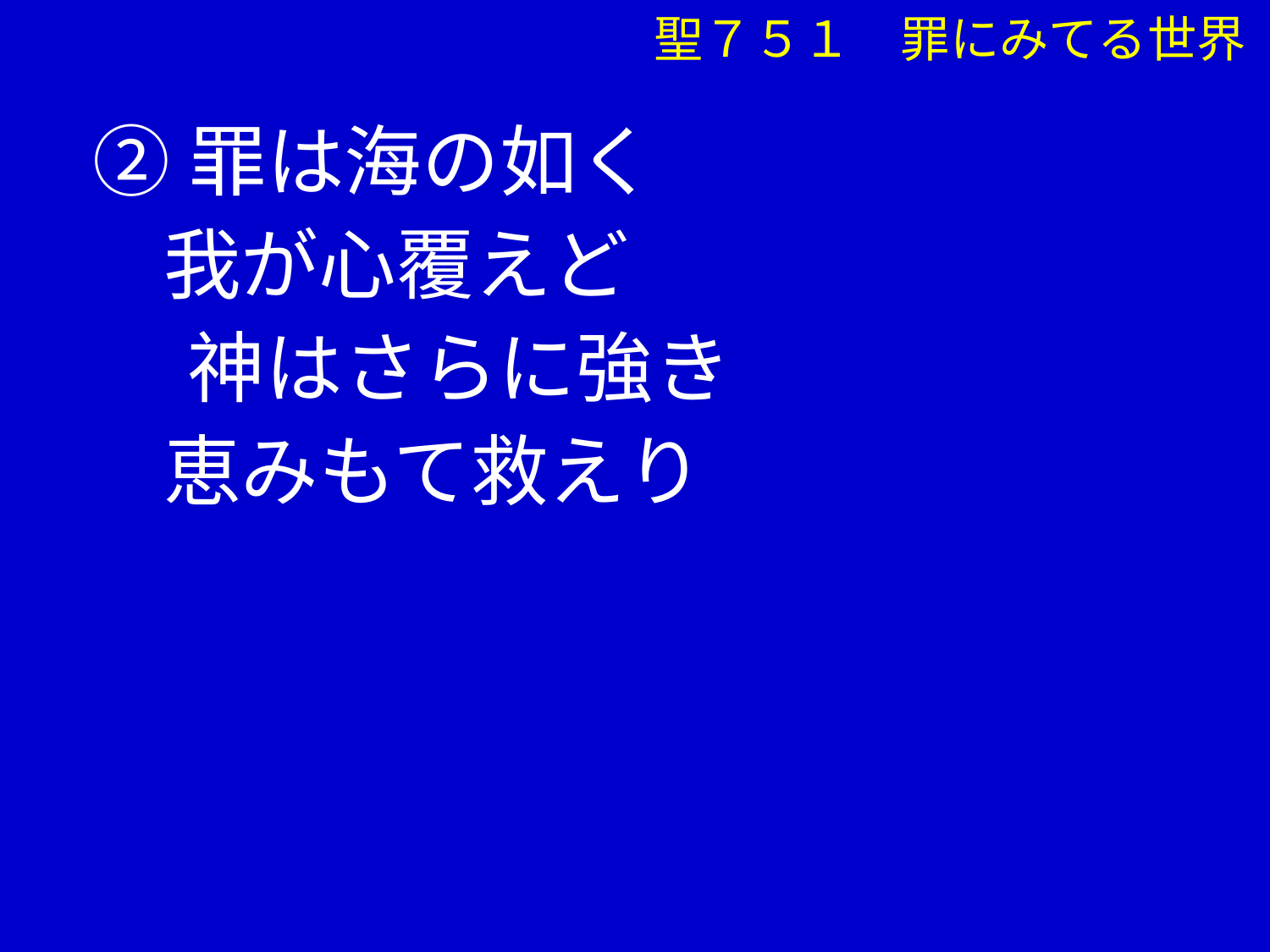

聖７５１　罪にみてる世界
②罪は海の如く
   我が心覆えど
　 神はさらに強き
   恵みもて救えり